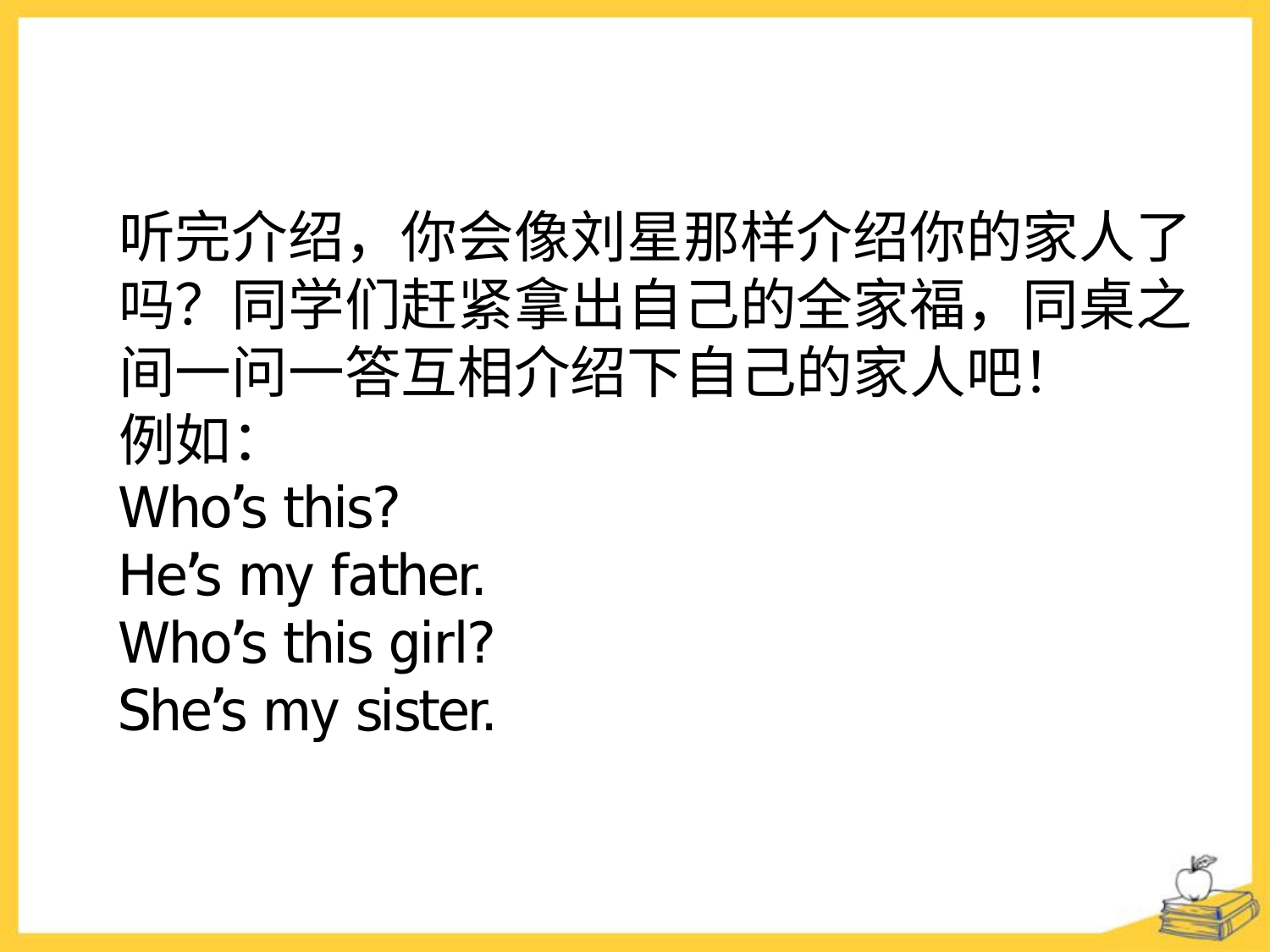

听完介绍，你会像刘星那样介绍你的家人了吗？同学们赶紧拿出自己的全家福，同桌之间一问一答互相介绍下自己的家人吧！
例如：
Who’s this?
He’s my father.
Who’s this girl?
She’s my sister.